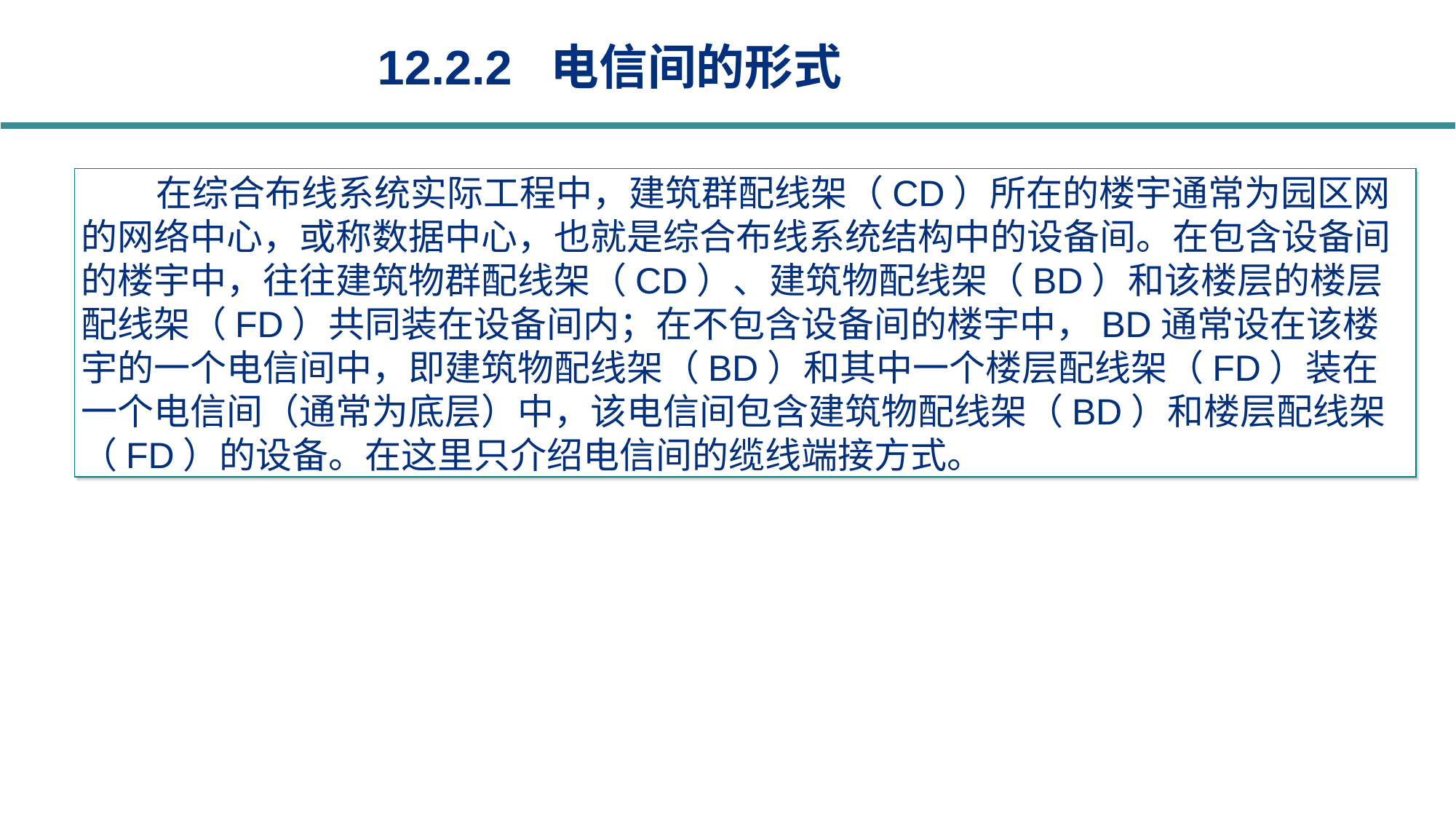

12.2.2  电信间的形式
在综合布线系统实际工程中，建筑群配线架（CD）所在的楼宇通常为园区网的网络中心，或称数据中心，也就是综合布线系统结构中的设备间。在包含设备间的楼宇中，往往建筑物群配线架（CD）、建筑物配线架（BD）和该楼层的楼层配线架（FD）共同装在设备间内；在不包含设备间的楼宇中，BD通常设在该楼宇的一个电信间中，即建筑物配线架（BD）和其中一个楼层配线架（FD）装在一个电信间（通常为底层）中，该电信间包含建筑物配线架（BD）和楼层配线架（FD）的设备。在这里只介绍电信间的缆线端接方式。